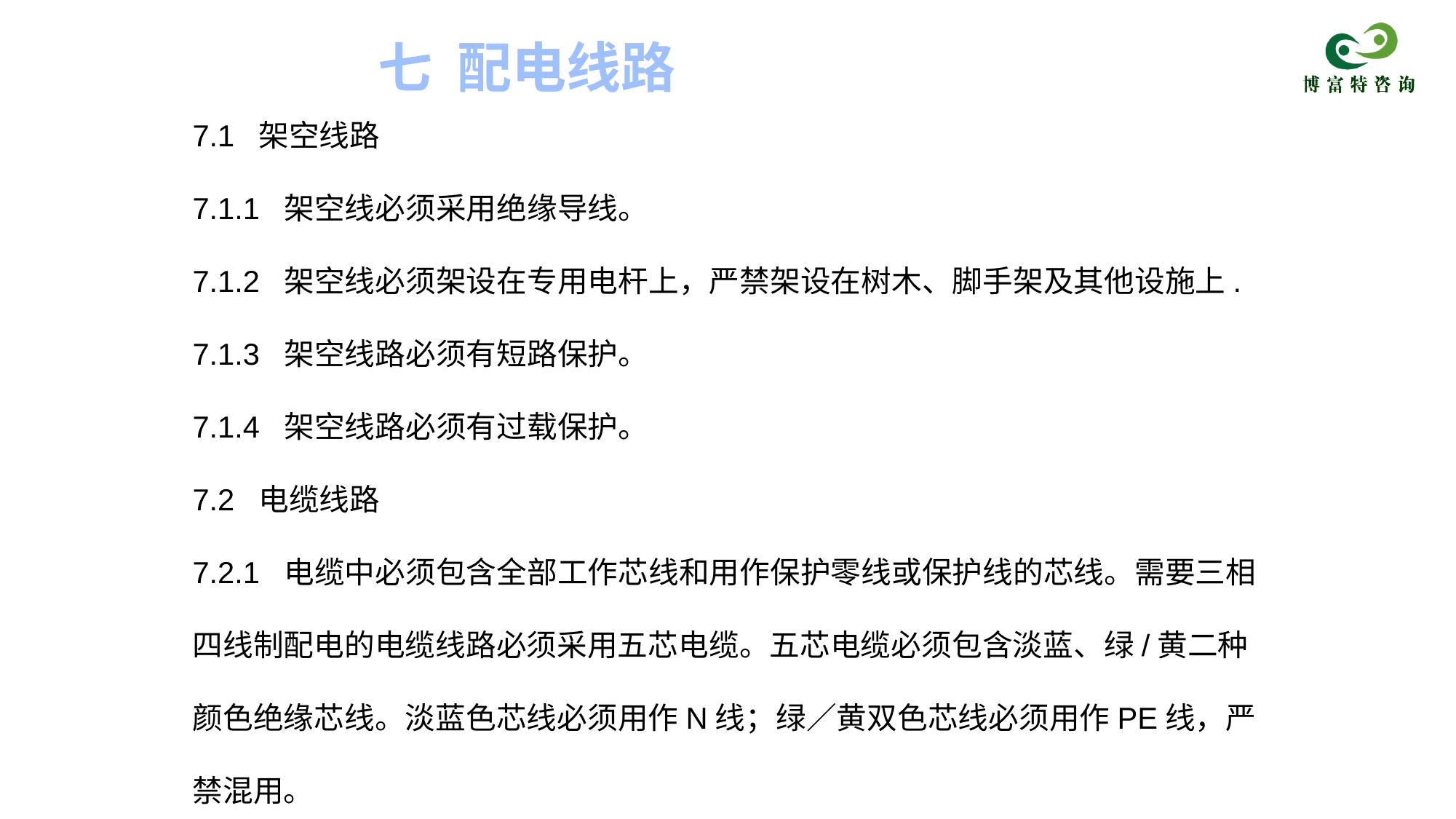

七  配电线路
7.1  架空线路
7.1.1  架空线必须采用绝缘导线。
7.1.2  架空线必须架设在专用电杆上，严禁架设在树木、脚手架及其他设施上.
7.1.3  架空线路必须有短路保护。
7.1.4  架空线路必须有过载保护。
7.2  电缆线路
7.2.1  电缆中必须包含全部工作芯线和用作保护零线或保护线的芯线。需要三相四线制配电的电缆线路必须采用五芯电缆。五芯电缆必须包含淡蓝、绿/黄二种颜色绝缘芯线。淡蓝色芯线必须用作N线；绿／黄双色芯线必须用作PE线，严禁混用。